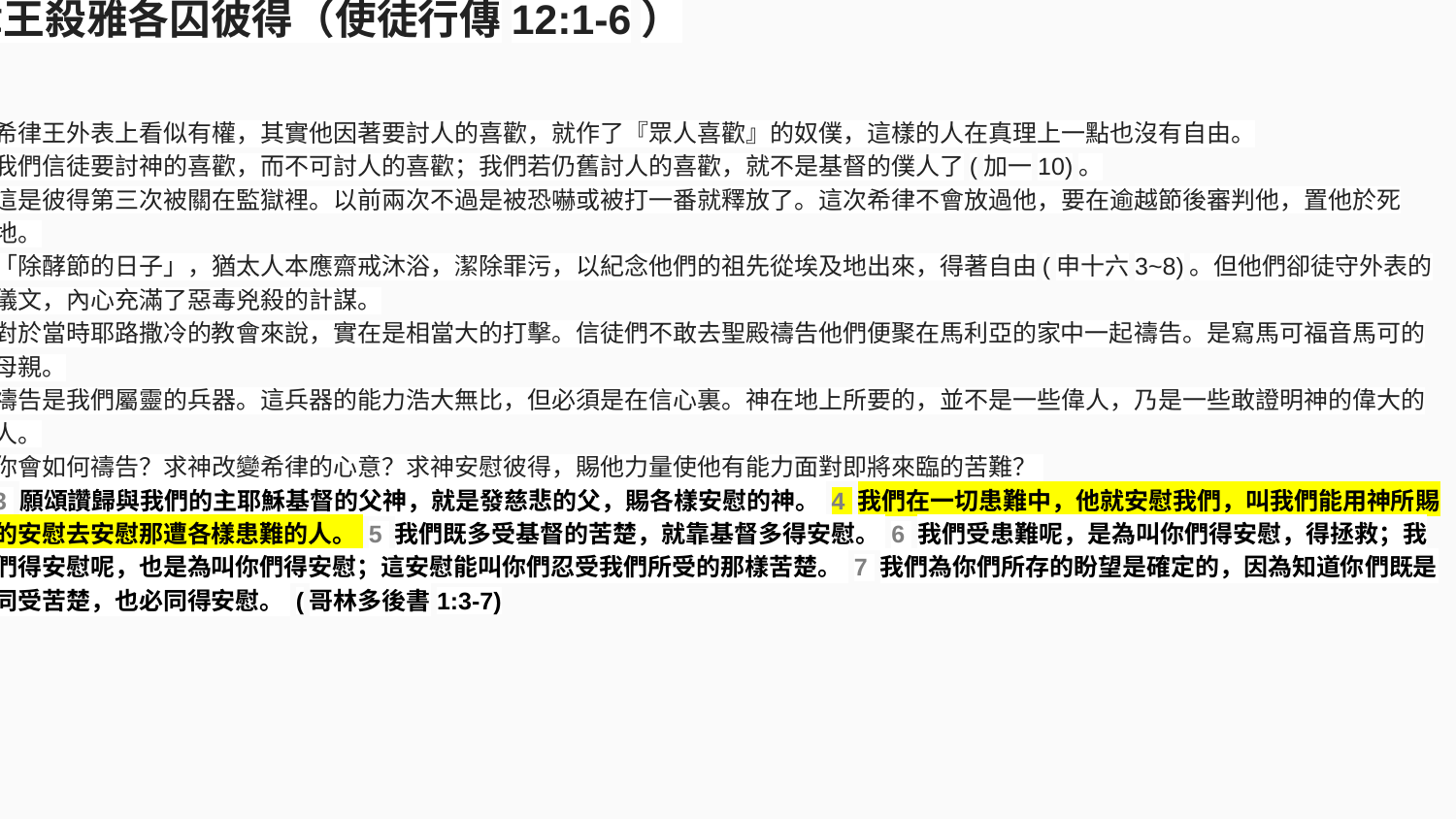

希律王殺雅各囚彼得（使徒行傳12:1-6）

希律王外表上看似有權，其實他因著要討人的喜歡，就作了『眾人喜歡』的奴僕，這樣的人在真理上一點也沒有自由。
我們信徒要討神的喜歡，而不可討人的喜歡；我們若仍舊討人的喜歡，就不是基督的僕人了(加一10)。
這是彼得第三次被關在監獄裡。以前兩次不過是被恐嚇或被打一番就釋放了。這次希律不會放過他，要在逾越節後審判他，置他於死地。
「除酵節的日子」，猶太人本應齋戒沐浴，潔除罪污，以紀念他們的祖先從埃及地出來，得著自由(申十六3~8)。但他們卻徒守外表的儀文，內心充滿了惡毒兇殺的計謀。
對於當時耶路撒冷的教會來說，實在是相當大的打擊。信徒們不敢去聖殿禱告他們便聚在馬利亞的家中一起禱告。是寫馬可福音馬可的母親。
禱告是我們屬靈的兵器。這兵器的能力浩大無比，但必須是在信心裏。神在地上所要的，並不是一些偉人，乃是一些敢證明神的偉大的人。
你會如何禱告？求神改變希律的心意？求神安慰彼得，賜他力量使他有能力面對即將來臨的苦難？
3 願頌讚歸與我們的主耶穌基督的父神，就是發慈悲的父，賜各樣安慰的神。 4 我們在一切患難中，他就安慰我們，叫我們能用神所賜的安慰去安慰那遭各樣患難的人。 5 我們既多受基督的苦楚，就靠基督多得安慰。 6 我們受患難呢，是為叫你們得安慰，得拯救；我們得安慰呢，也是為叫你們得安慰；這安慰能叫你們忍受我們所受的那樣苦楚。 7 我們為你們所存的盼望是確定的，因為知道你們既是同受苦楚，也必同得安慰。 (哥林多後書1:3-7)